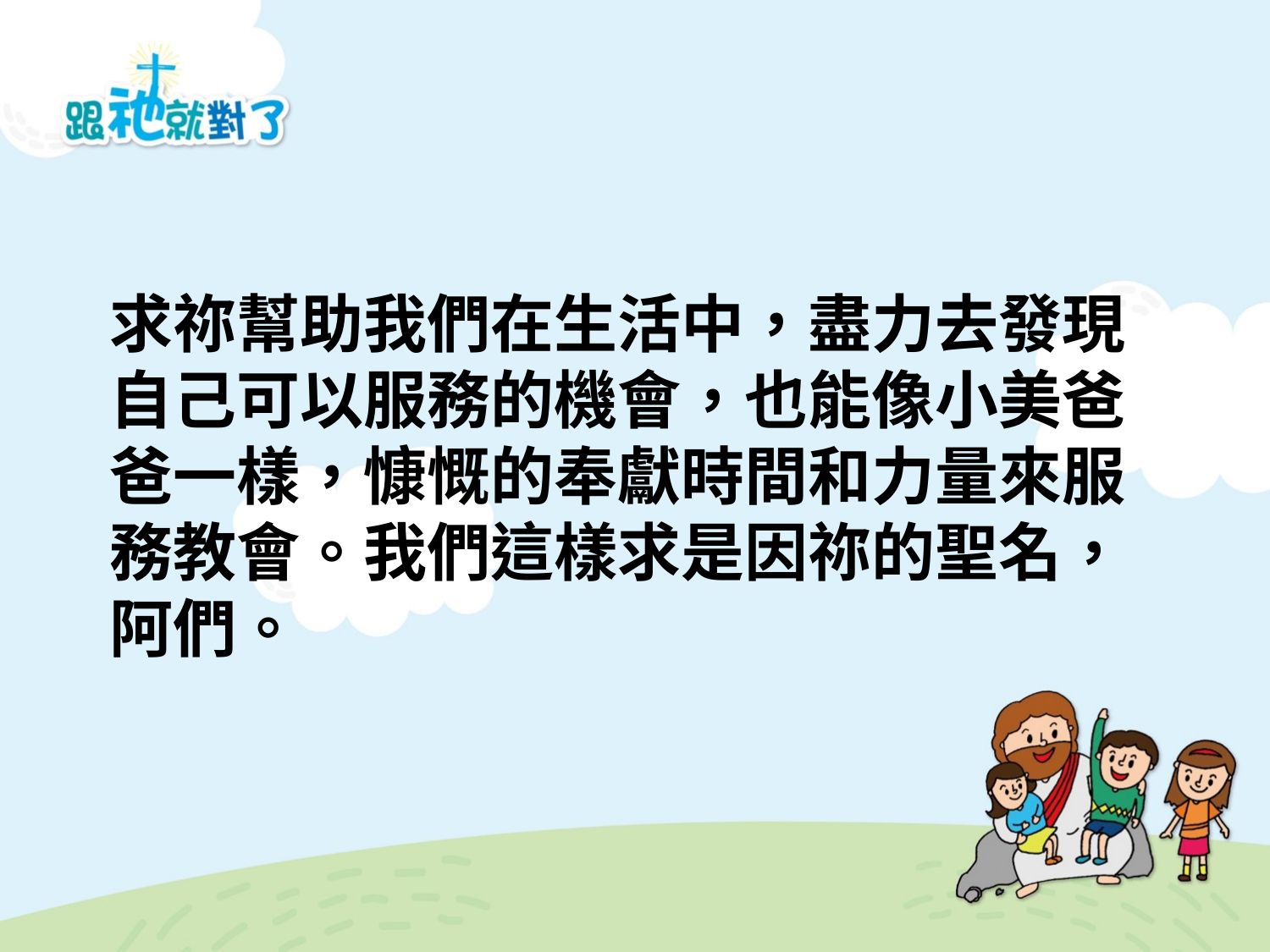

求祢幫助我們在生活中，盡力去發現自己可以服務的機會，也能像小美爸爸一樣，慷慨的奉獻時間和力量來服務教會。我們這樣求是因祢的聖名，阿們。